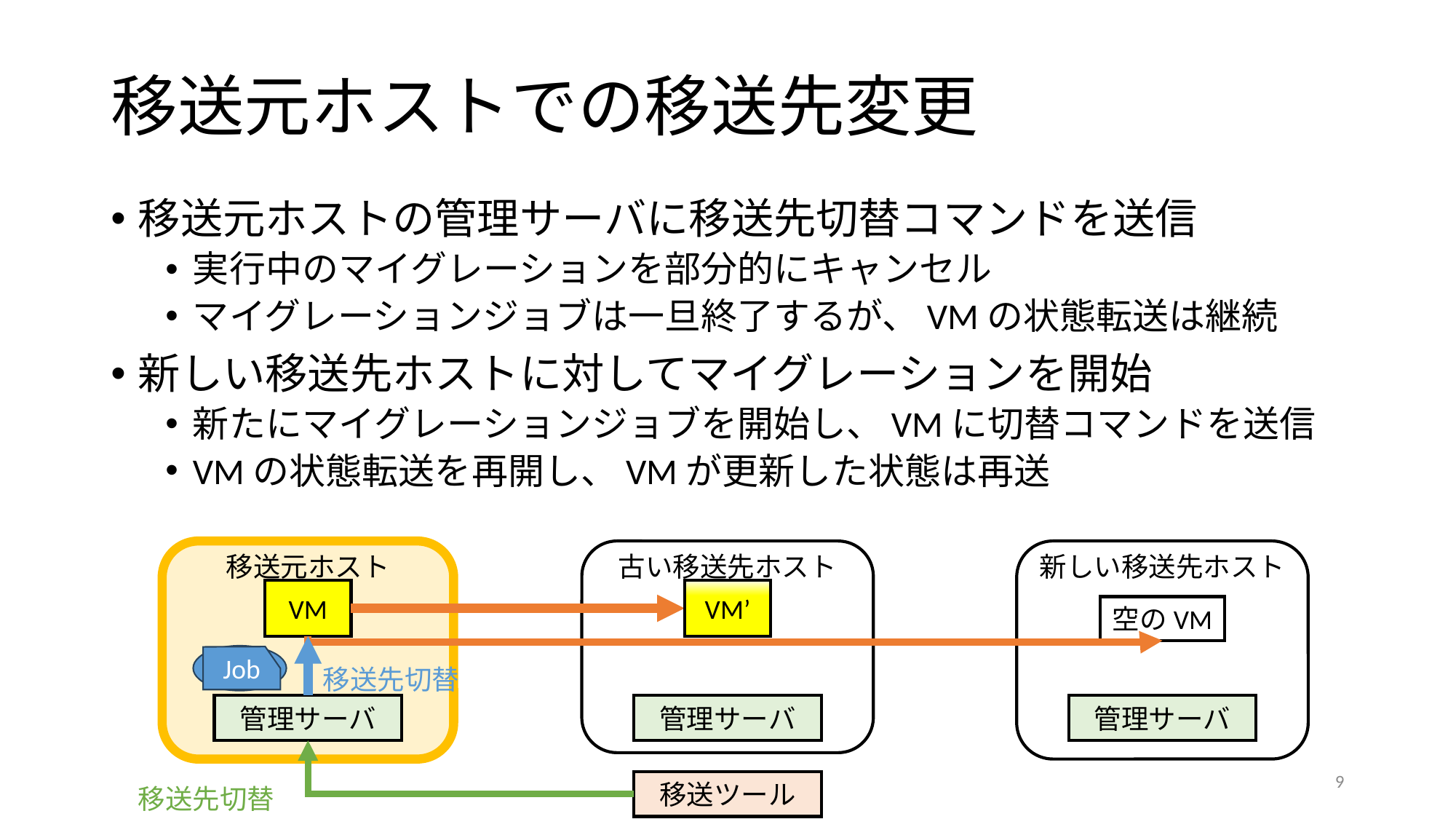

# 移送元ホストでの移送先変更
移送元ホストの管理サーバに移送先切替コマンドを送信
実行中のマイグレーションを部分的にキャンセル
マイグレーションジョブは一旦終了するが、VMの状態転送は継続
新しい移送先ホストに対してマイグレーションを開始
新たにマイグレーションジョブを開始し、VMに切替コマンドを送信
VMの状態転送を再開し、VMが更新した状態は再送

移送元ホスト
古い移送先ホスト
新しい移送先ホスト
VM
VM’
空のVM
Job
Job
移送先切替
管理サーバ
管理サーバ
管理サーバ
9
移送ツール
移送先切替